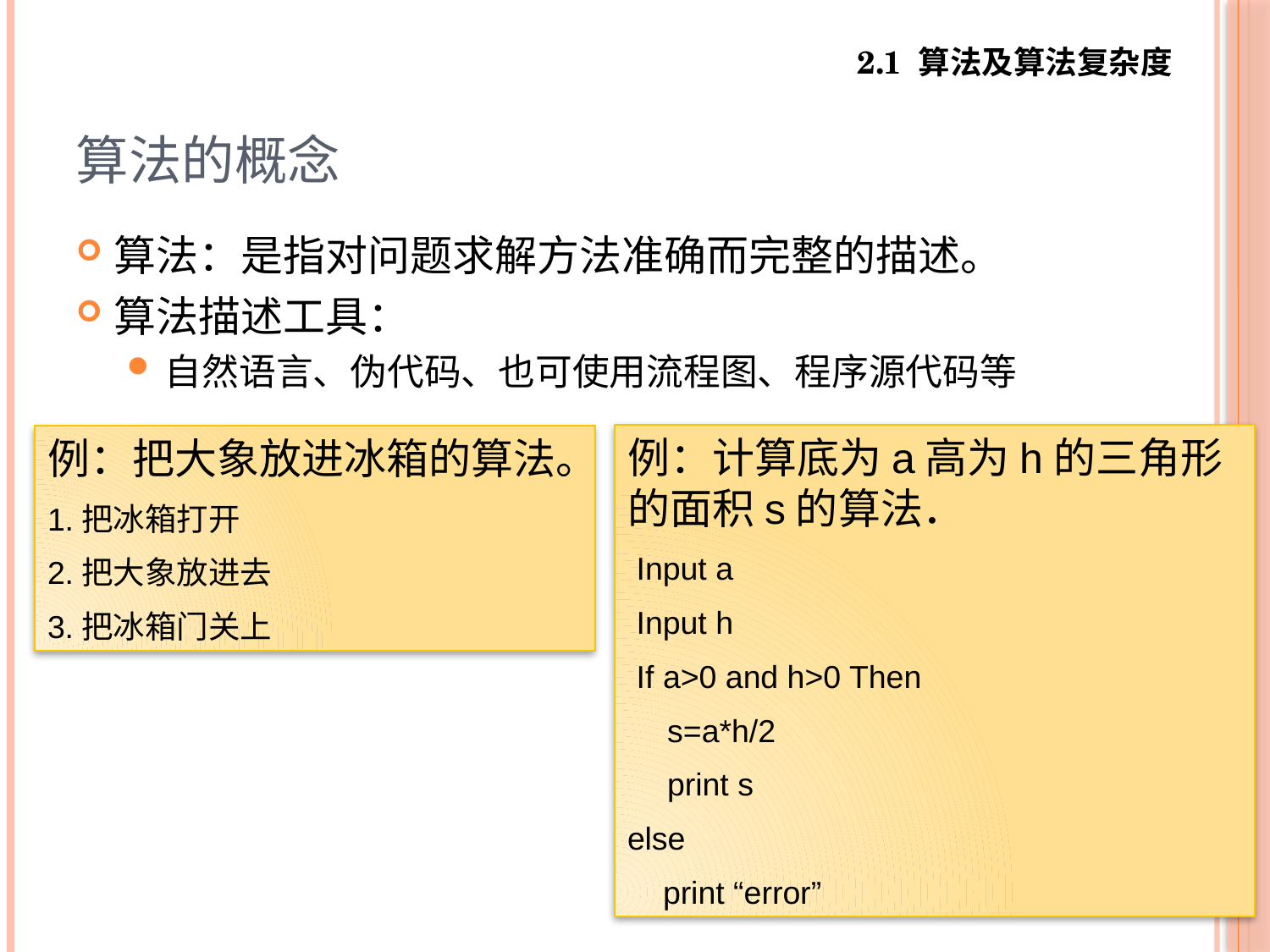

2.1 算法及算法复杂度
# 算法的概念
算法：是指对问题求解方法准确而完整的描述。
算法描述工具：
自然语言、伪代码、也可使用流程图、程序源代码等

例：计算底为a高为h的三角形的面积s的算法．
 Input a
 Input h
 If a>0 and h>0 Then
    s=a*h/2
    print s
else
    print “error”
例：把大象放进冰箱的算法。
1.把冰箱打开
2.把大象放进去
3.把冰箱门关上